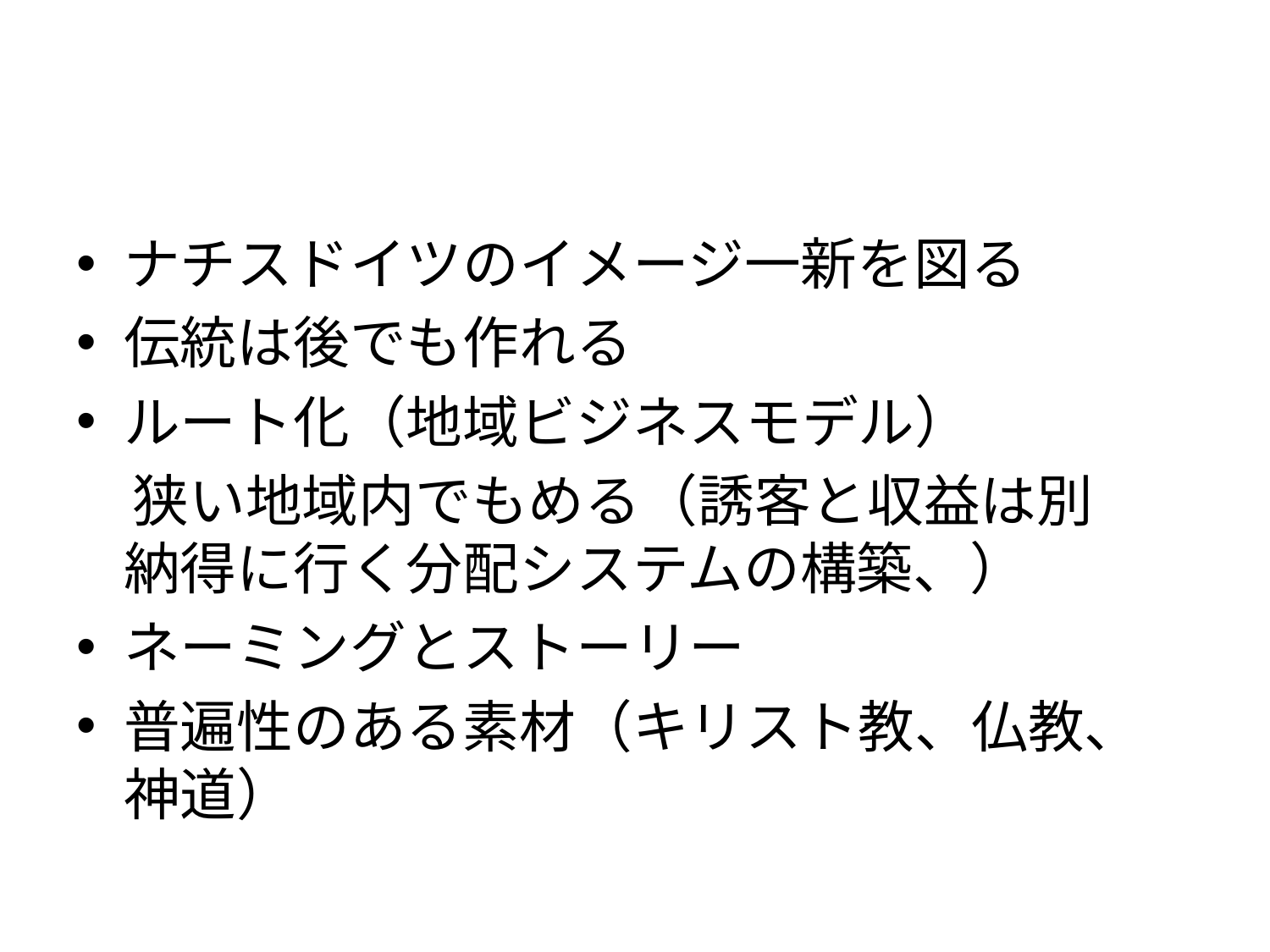

#
ナチスドイツのイメージ一新を図る
伝統は後でも作れる
ルート化（地域ビジネスモデル）
　狭い地域内でもめる（誘客と収益は別　納得に行く分配システムの構築、）
ネーミングとストーリー
普遍性のある素材（キリスト教、仏教、神道）